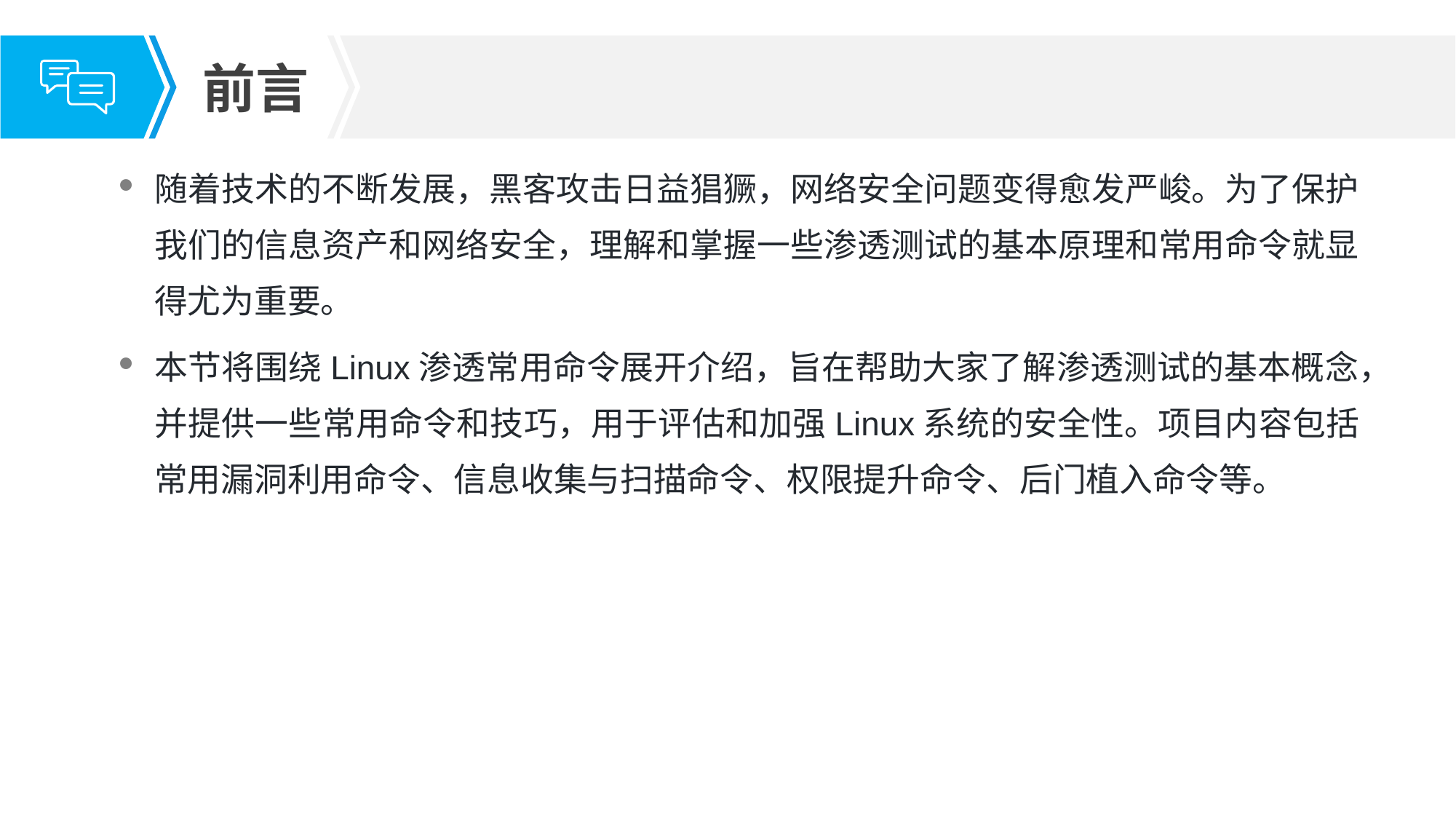

随着技术的不断发展，黑客攻击日益猖獗，网络安全问题变得愈发严峻。为了保护我们的信息资产和网络安全，理解和掌握一些渗透测试的基本原理和常用命令就显得尤为重要。
本节将围绕Linux渗透常用命令展开介绍，旨在帮助大家了解渗透测试的基本概念，并提供一些常用命令和技巧，用于评估和加强Linux系统的安全性。项目内容包括常用漏洞利用命令、信息收集与扫描命令、权限提升命令、后门植入命令等。